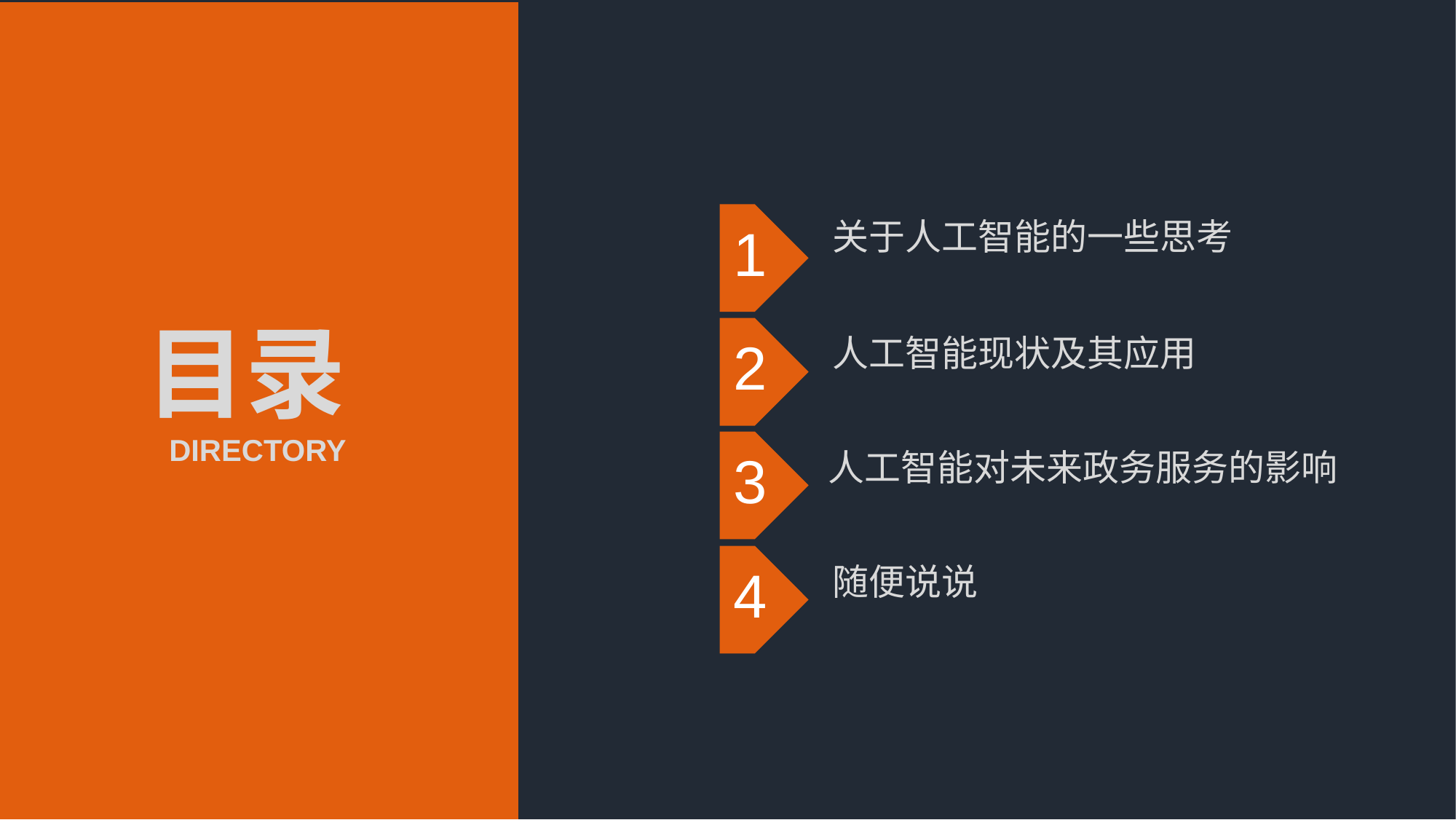

1

关于人工智能的一些思考
2

人工智能现状及其应用
3

 人工智能对未来政务服务的影响
4

随便说说
目录DIRECTORY